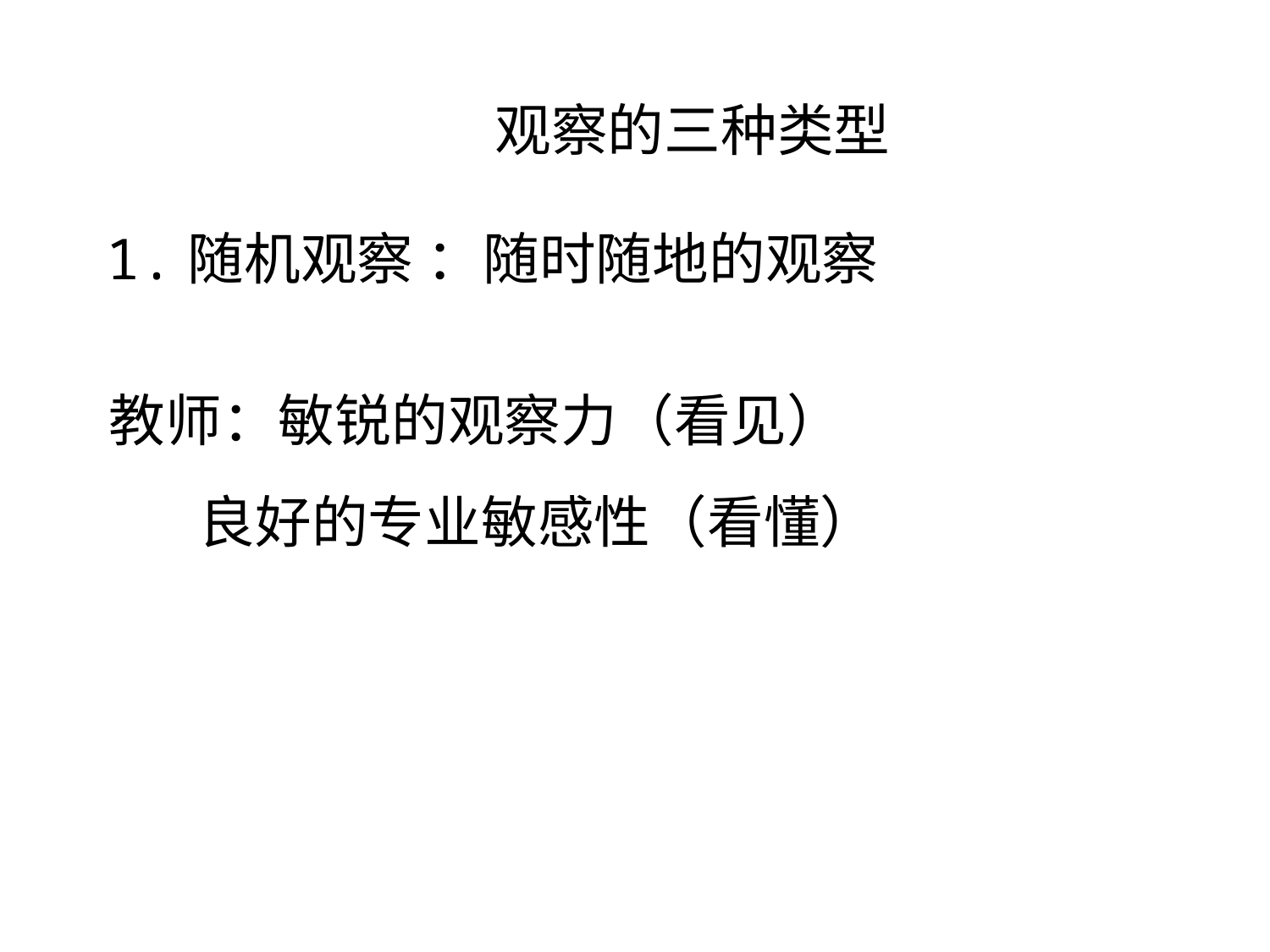

# 观察的三种类型
1.随机观察 ：随时随地的观察
教师：敏锐的观察力（看见）
      良好的专业敏感性（看懂）